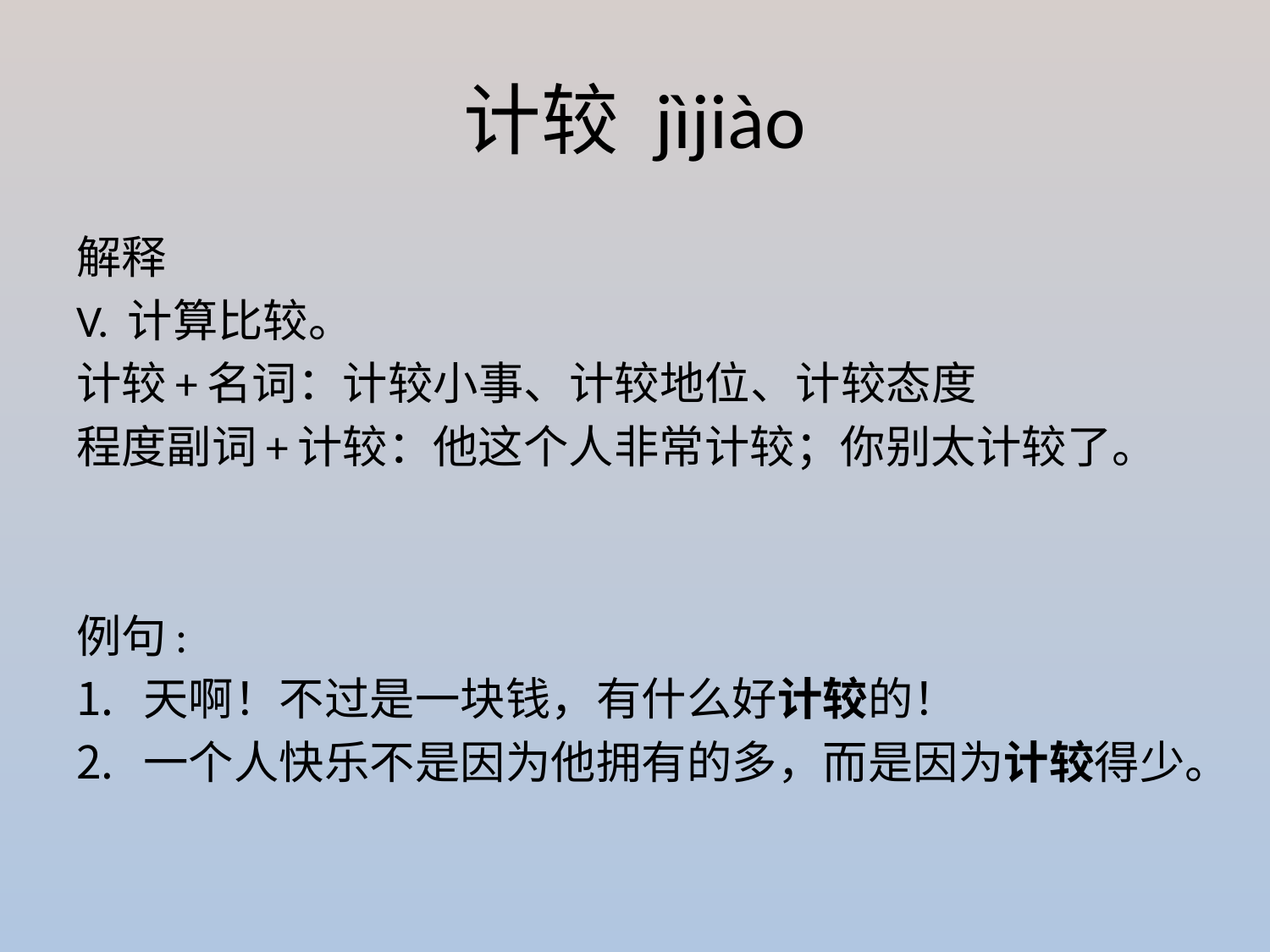

# 计较 jìjiào
解释
V. 计算比较。
计较+名词：计较小事、计较地位、计较态度
程度副词+计较：他这个人非常计较；你别太计较了。

例句:
天啊！不过是一块钱，有什么好计较的！
一个人快乐不是因为他拥有的多，而是因为计较得少。